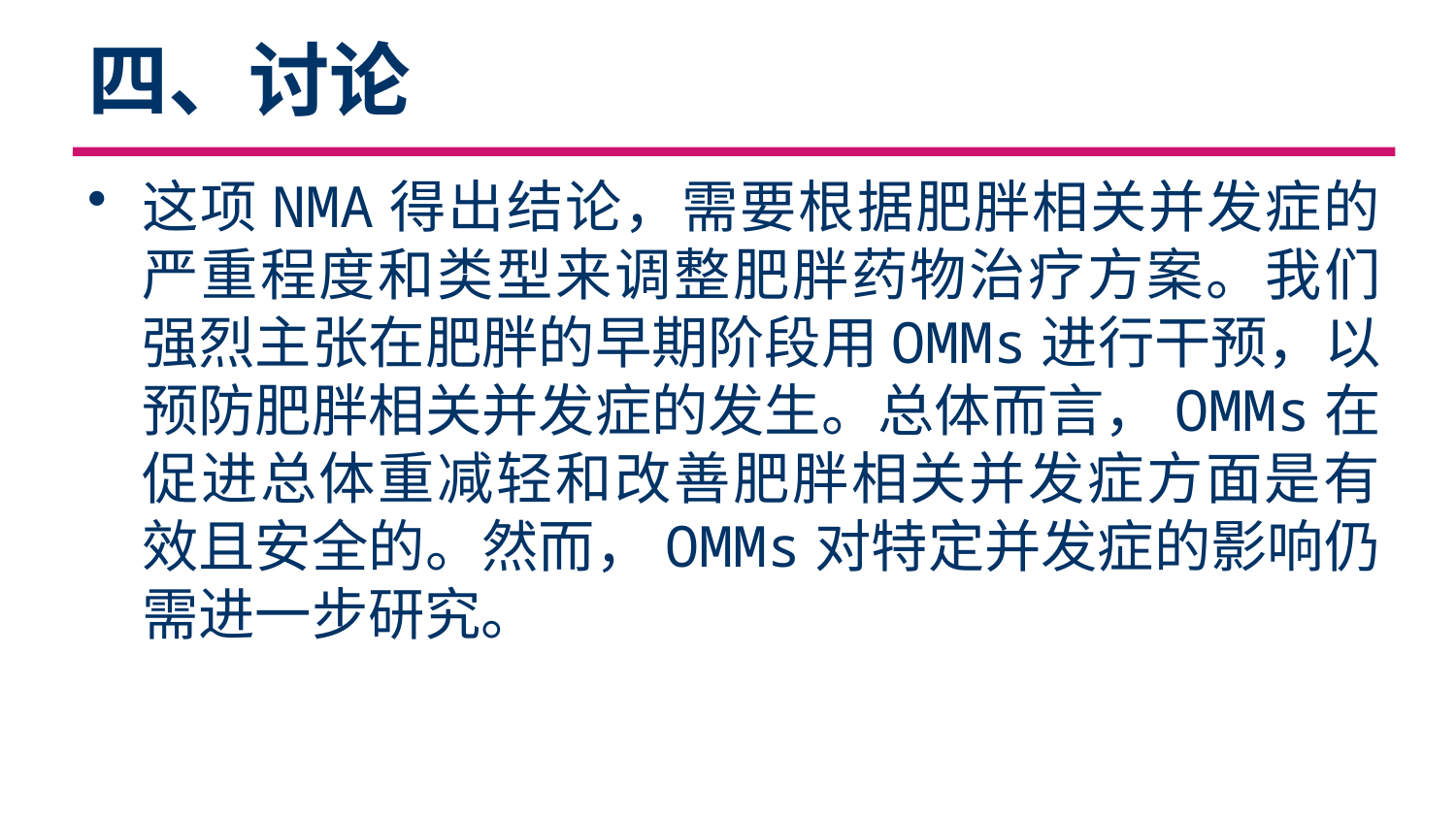

# 四、讨论

这项NMA得出结论，需要根据肥胖相关并发症的严重程度和类型来调整肥胖药物治疗方案。我们强烈主张在肥胖的早期阶段用OMMs进行干预，以预防肥胖相关并发症的发生。总体而言，OMMs在促进总体重减轻和改善肥胖相关并发症方面是有效且安全的。然而，OMMs对特定并发症的影响仍需进一步研究。